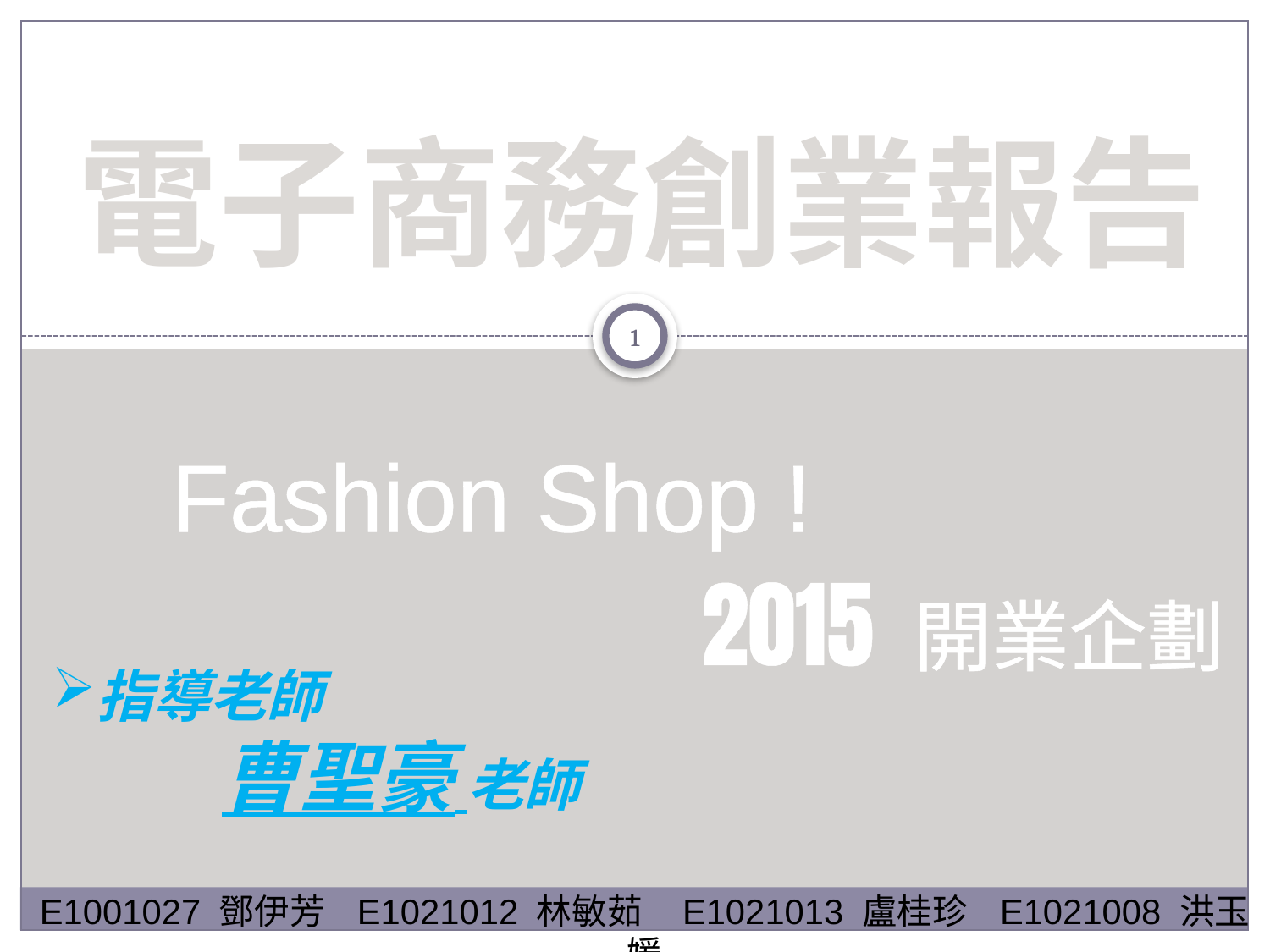

電子商務創業報告
1
Fashion Shop !
                   2015 開業企劃

指導老師
　　　曹聖豪 老師
E1001027 鄧伊芳   E1021012 林敏茹    E1021013 盧桂珍   E1021008 洪玉媛